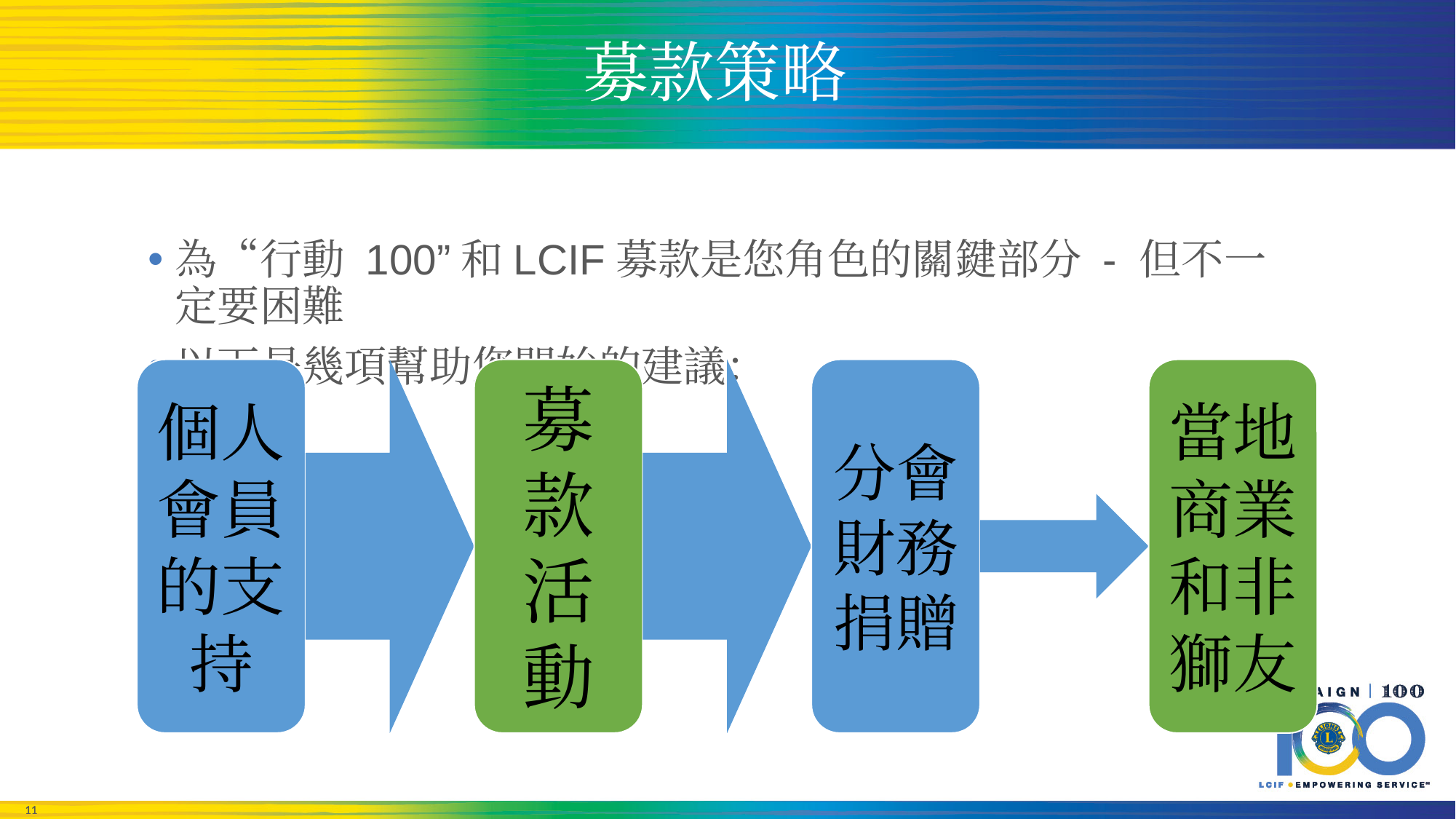

# 募款策略
為“行動 100”和LCIF募款是您角色的關鍵部分 - 但不一定要困難
以下是幾項幫助您開始的建議：

個人會員的支持
募款活動
分會財務捐贈
當地商業和非獅友